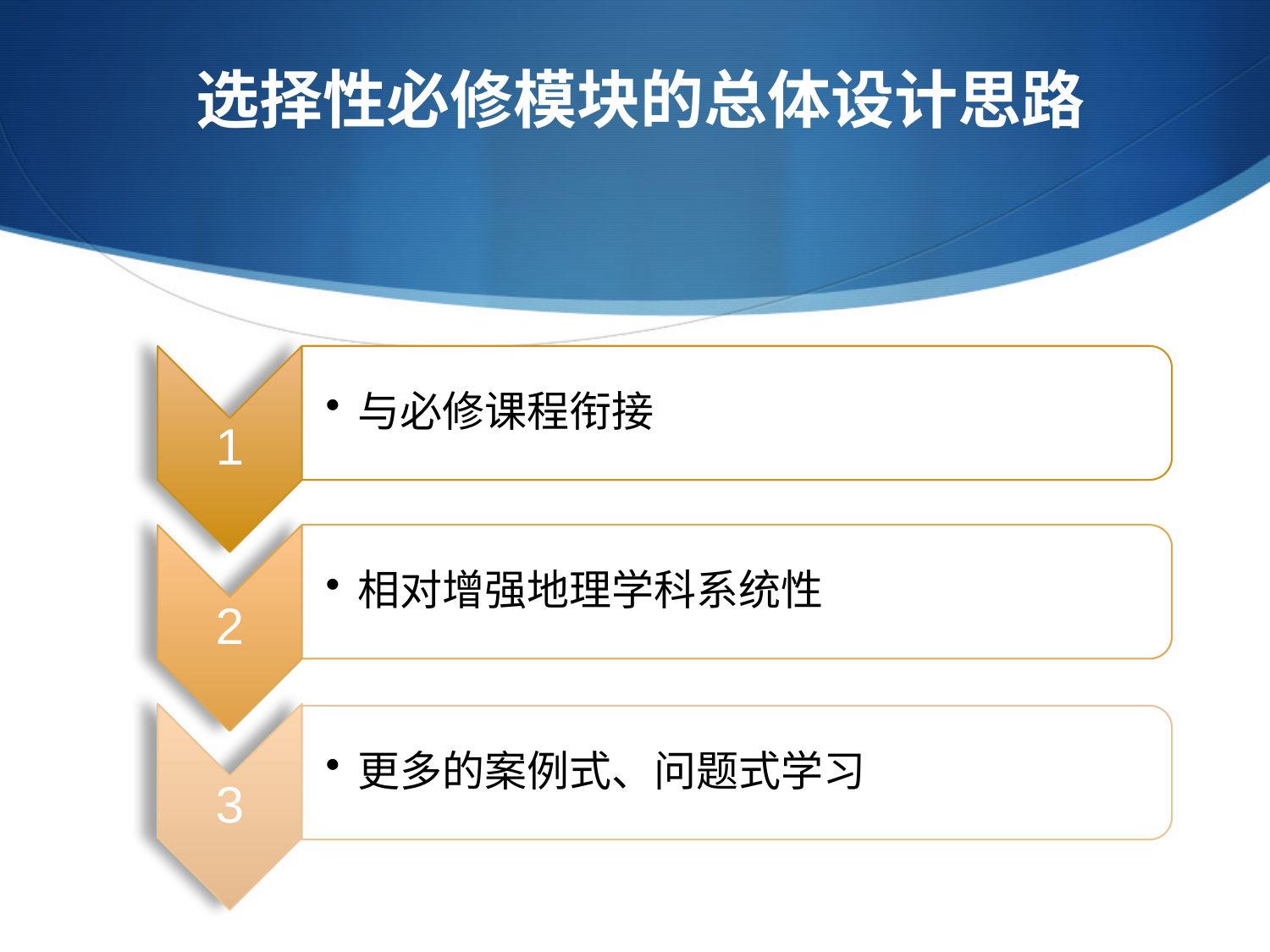

# 选择性必修模块的总体设计思路
1
与必修课程衔接
2
相对增强地理学科系统性
3
更多的案例式、问题式学习